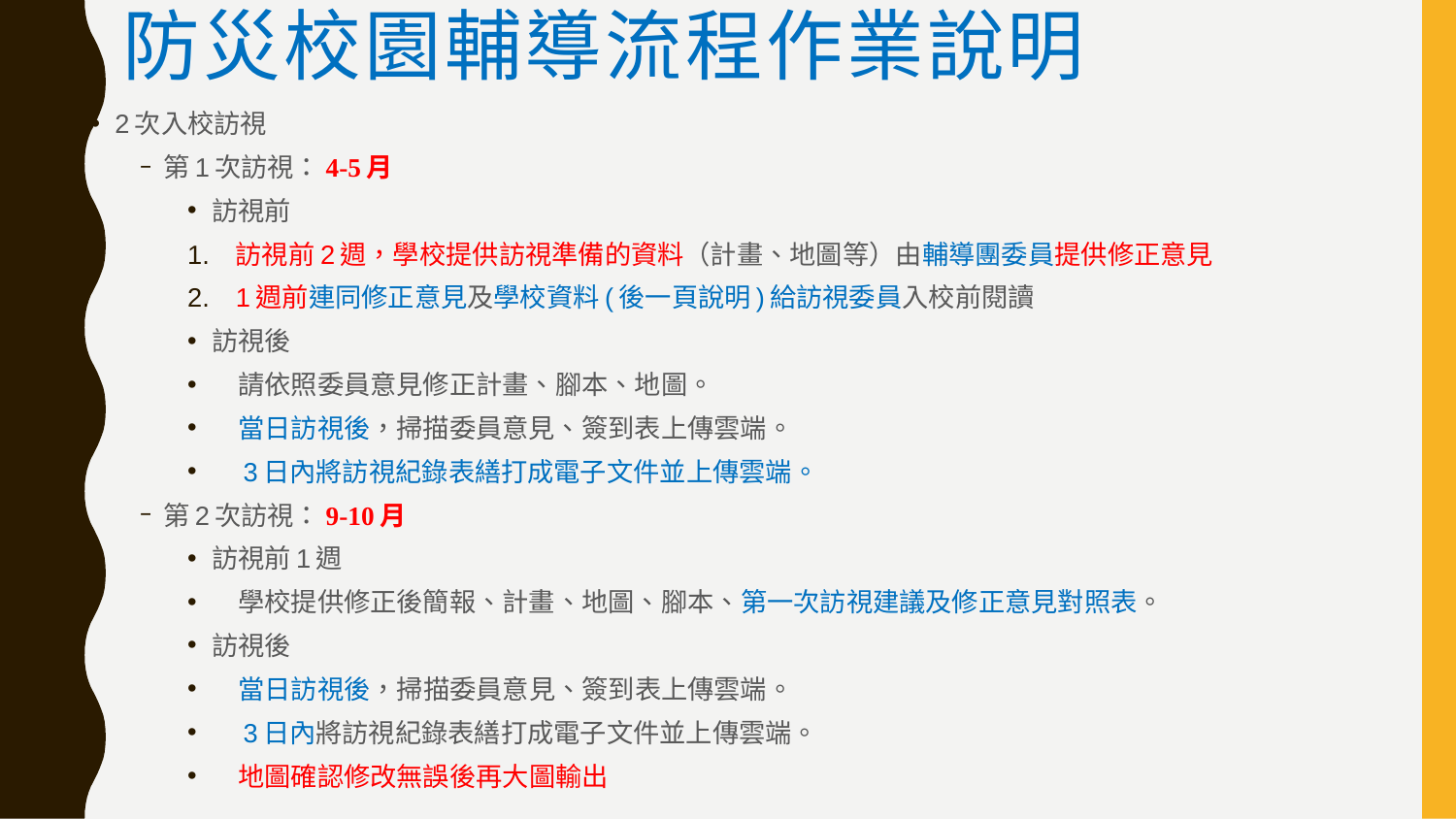

# 防災校園輔導流程作業說明
2次入校訪視
第1次訪視：4-5月
訪視前
訪視前2週，學校提供訪視準備的資料（計畫、地圖等）由輔導團委員提供修正意見
1週前連同修正意見及學校資料(後一頁說明)給訪視委員入校前閱讀
訪視後
　請依照委員意見修正計畫、腳本、地圖。
　當日訪視後，掃描委員意見、簽到表上傳雲端。
　3日內將訪視紀錄表繕打成電子文件並上傳雲端。
第2次訪視：9-10月
訪視前1週
　學校提供修正後簡報、計畫、地圖、腳本、第一次訪視建議及修正意見對照表。
訪視後
　當日訪視後，掃描委員意見、簽到表上傳雲端。
　3日內將訪視紀錄表繕打成電子文件並上傳雲端。
　地圖確認修改無誤後再大圖輸出